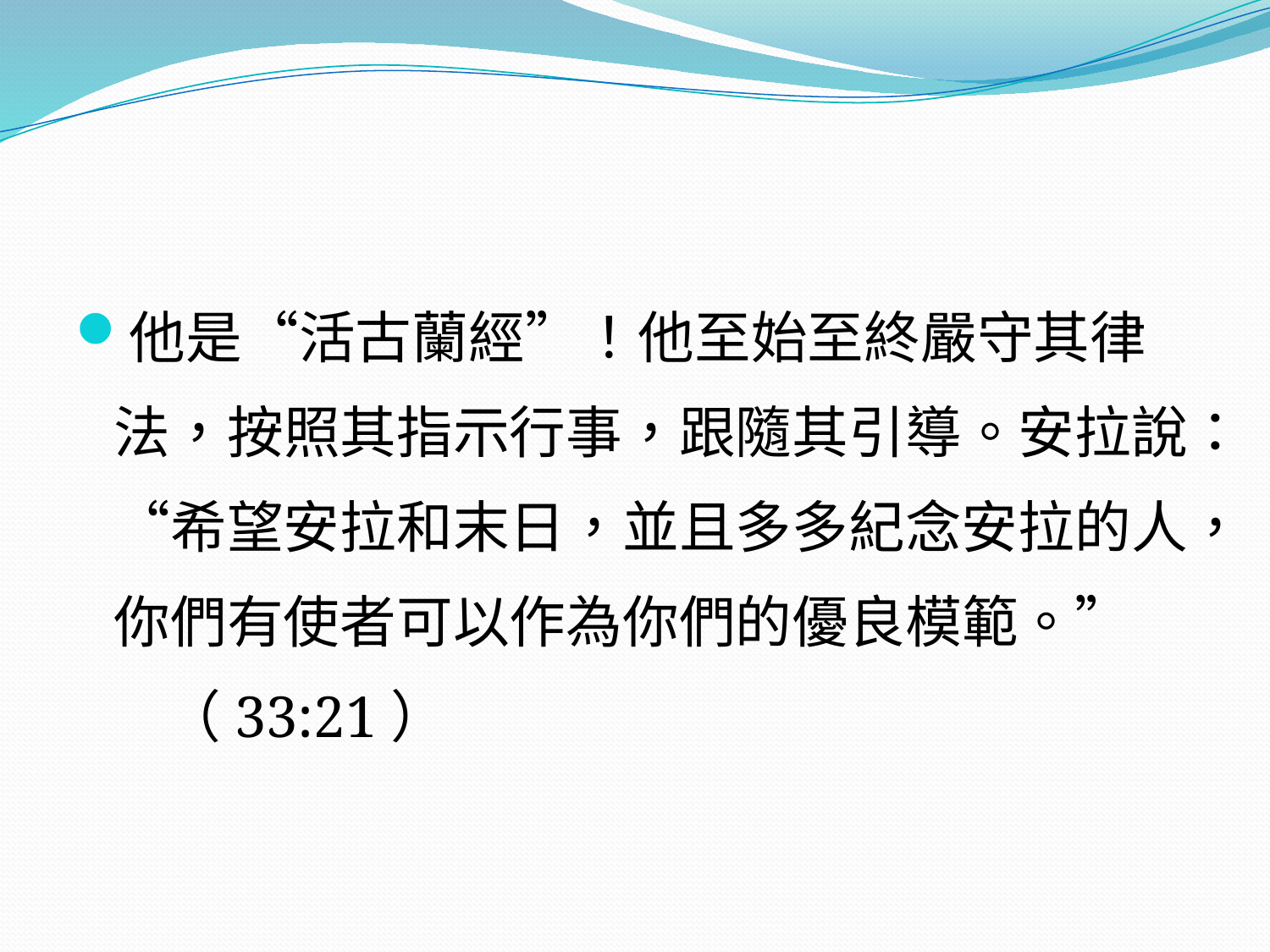

他是“活古蘭經”！他至始至終嚴守其律法，按照其指示行事，跟隨其引導。安拉說：“希望安拉和末日，並且多多紀念安拉的人，你們有使者可以作為你們的優良模範。”         （33:21）